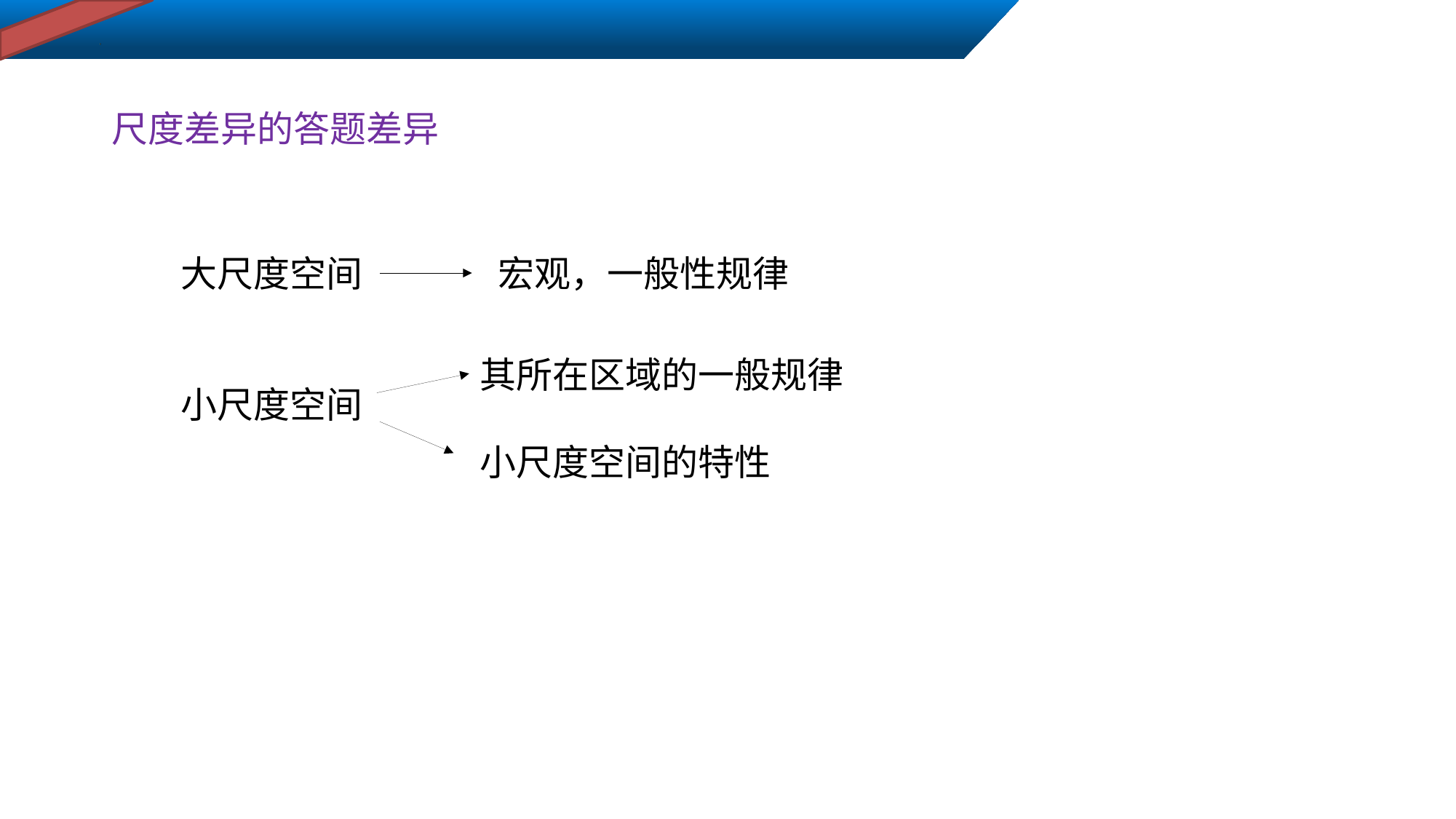

尺度差异的答题差异
大尺度空间
宏观，一般性规律
其所在区域的一般规律
小尺度空间
小尺度空间的特性